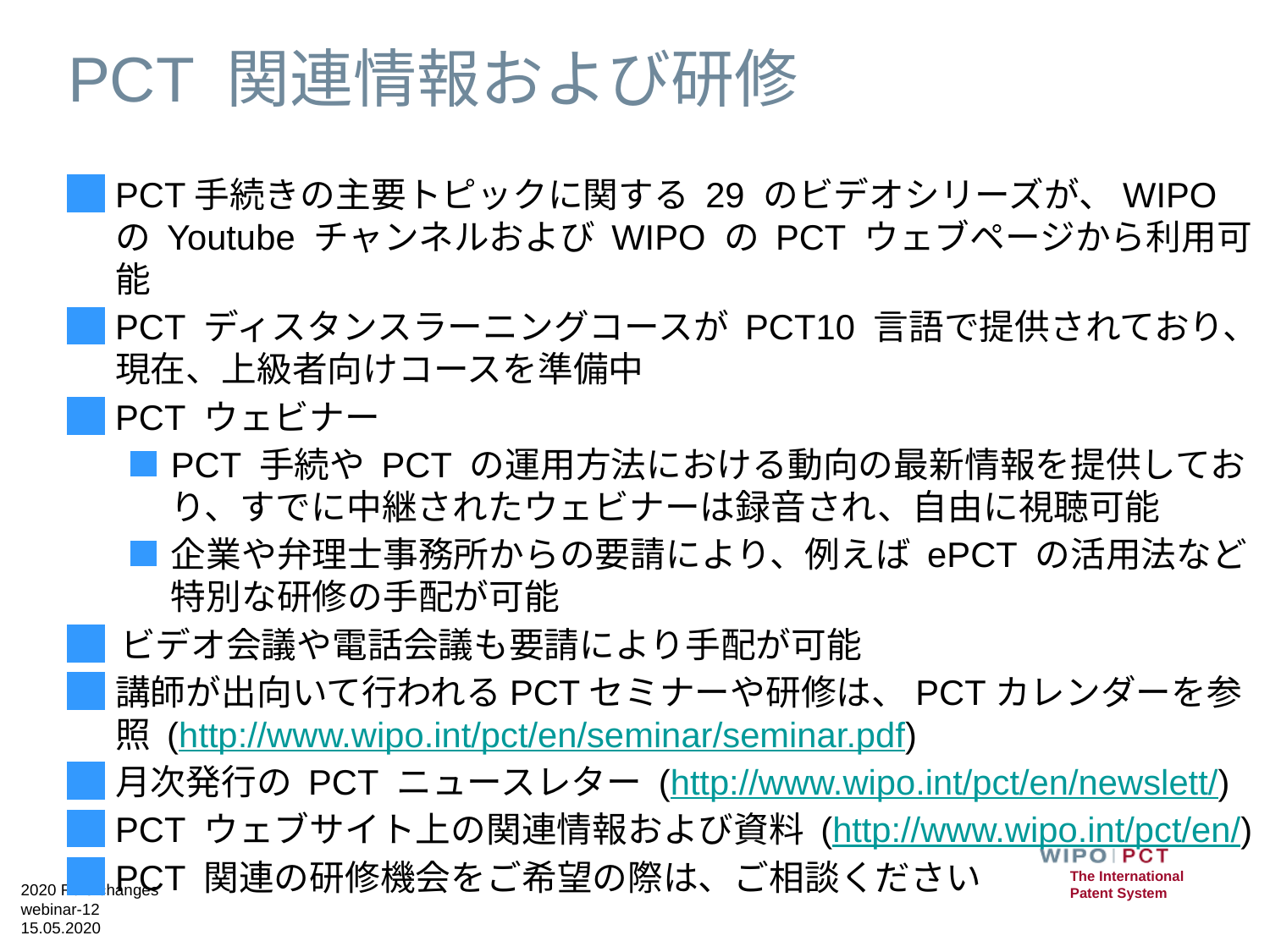

# PCT 関連情報および研修
PCT手続きの主要トピックに関する 29 のビデオシリーズが、WIPO の Youtube チャンネルおよび WIPO の PCT ウェブページから利用可能
PCT ディスタンスラーニングコースが PCT10 言語で提供されており、現在、上級者向けコースを準備中
PCT ウェビナー
PCT 手続や PCT の運用方法における動向の最新情報を提供しており、すでに中継されたウェビナーは録音され、自由に視聴可能
企業や弁理士事務所からの要請により、例えば ePCT の活用法など特別な研修の手配が可能
ビデオ会議や電話会議も要請により手配が可能
講師が出向いて行われるPCTセミナーや研修は、PCTカレンダーを参照 (http://www.wipo.int/pct/en/seminar/seminar.pdf)
月次発行の PCT ニュースレター (http://www.wipo.int/pct/en/newslett/)
PCT ウェブサイト上の関連情報および資料 (http://www.wipo.int/pct/en/)
PCT 関連の研修機会をご希望の際は、ご相談ください